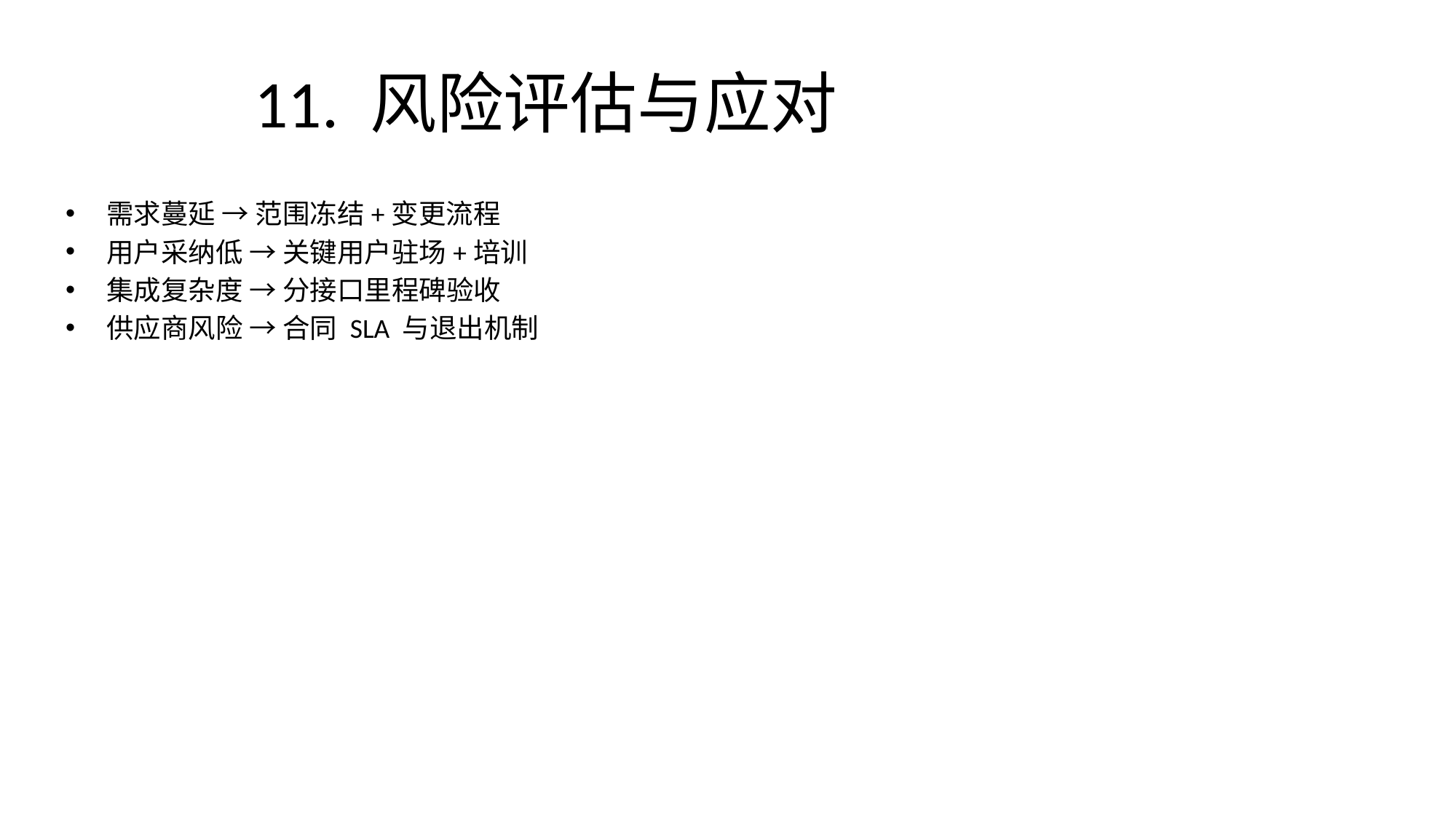

# 11. 风险评估与应对
需求蔓延 → 范围冻结+变更流程
用户采纳低 → 关键用户驻场+培训
集成复杂度 → 分接口里程碑验收
供应商风险 → 合同 SLA 与退出机制